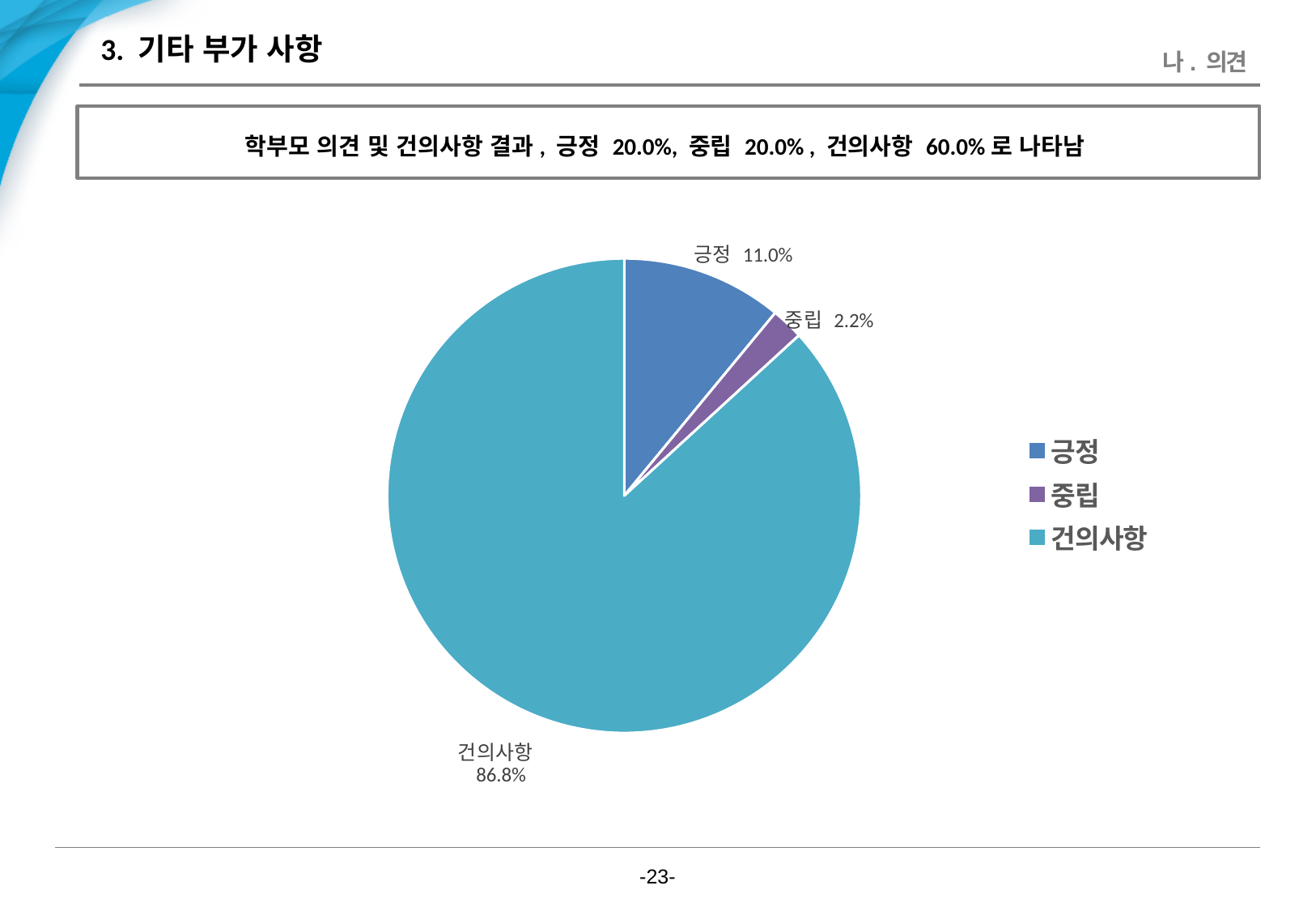

# 3. 기타 부가 사항
나. 의견
학부모 의견 및 건의사항 결과, 긍정 20.0%, 중립 20.0% , 건의사항 60.0%로 나타남

### Chart

| Category | 판매 |
|---|---|
| 긍정 | 10.0 |
| 중립 | 2.0 |
| 건의사항 | 79.0 |
-23-